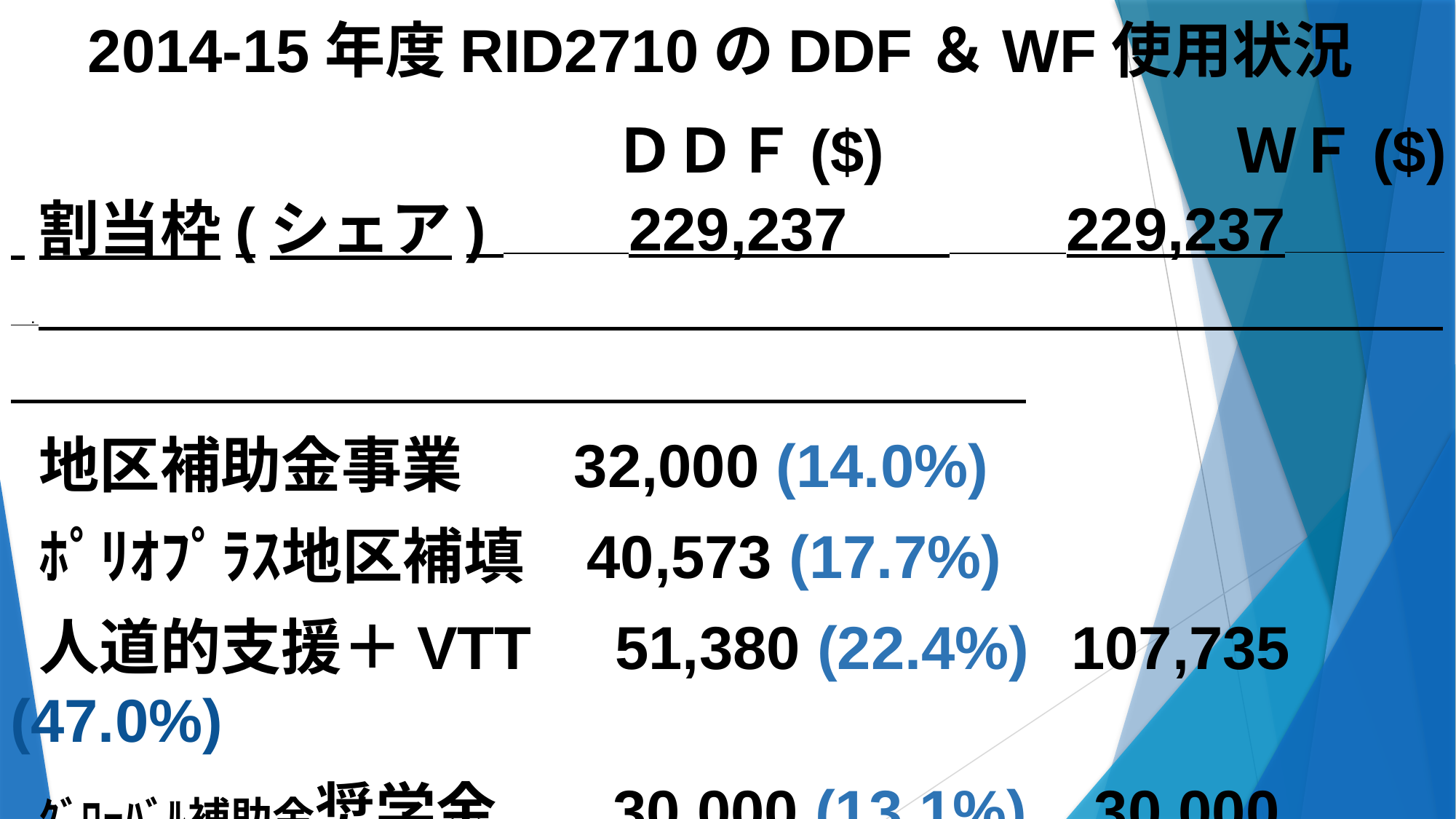

2014-15年度RID2710のDDF＆WF使用状況
　　　　　　　　　　 ＤＤＦ($)　　  		   ＷＦ($)
 割当枠(シェア)                229,237                    229,237                                                     .
 地区補助金事業               32,000 (14.0%)
 ﾎﾟﾘｵﾌﾟﾗｽ地区補填        40,573 (17.7%)
 人道的支援＋VTT         51,380 (22.4%)    107,735 (47.0%)
   ｸﾞﾛｰﾊﾞﾙ補助金奨学金      　　 30,000 (13.1%)       30,000  (13.1%)
 ﾛｰﾀﾘｰ平和ｾﾝﾀｰ              25,000 (10.9%)                                                                                                                .
　合　計                                       178,953 (78.1%)   137,735 (60.1%)